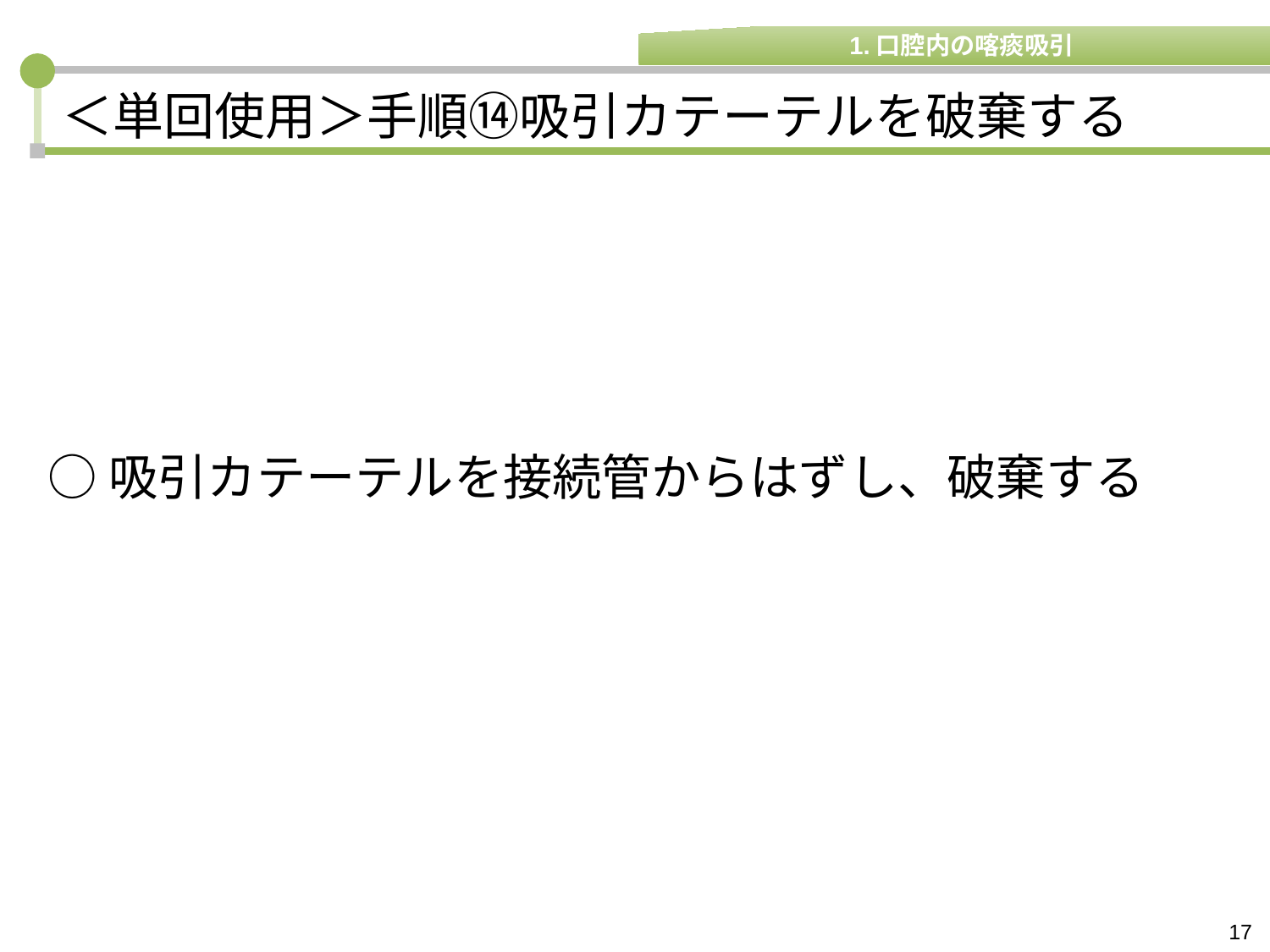

1.口腔内の喀痰吸引
# ＜単回使用＞手順⑭吸引カテーテルを破棄する
○吸引カテーテルを接続管からはずし、破棄する
17